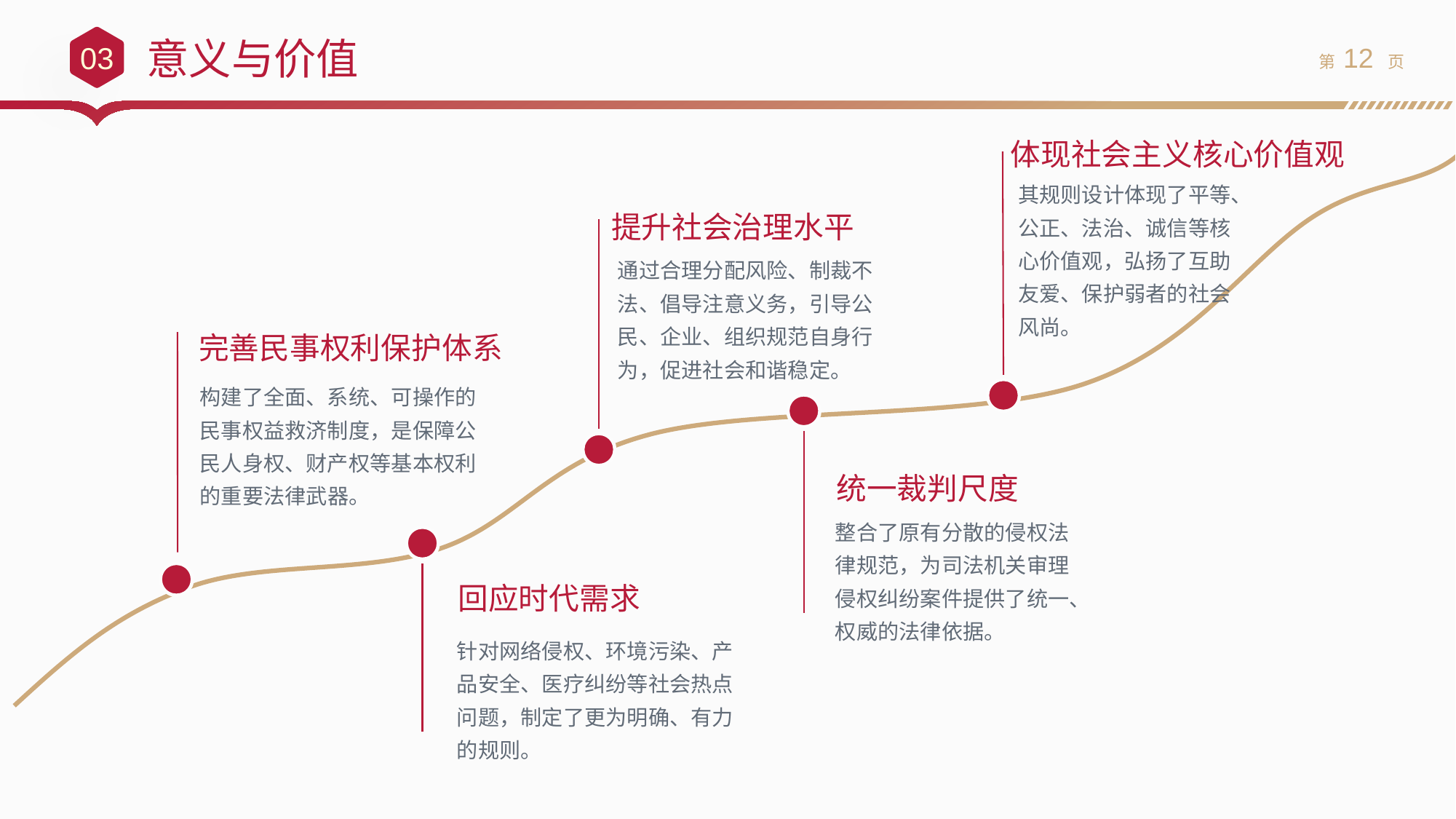

意义与价值
03
体现社会主义核心价值观

其规则设计体现了平等、公正、法治、诚信等核心价值观，弘扬了互助友爱、保护弱者的社会风尚。
提升社会治理水平
通过合理分配风险、制裁不法、倡导注意义务，引导公民、企业、组织规范自身行为，促进社会和谐稳定。
完善民事权利保护体系
构建了全面、系统、可操作的民事权益救济制度，是保障公民人身权、财产权等基本权利的重要法律武器。

统一裁判尺度
整合了原有分散的侵权法律规范，为司法机关审理侵权纠纷案件提供了统一、权威的法律依据。

回应时代需求
针对网络侵权、环境污染、产品安全、医疗纠纷等社会热点问题，制定了更为明确、有力的规则。